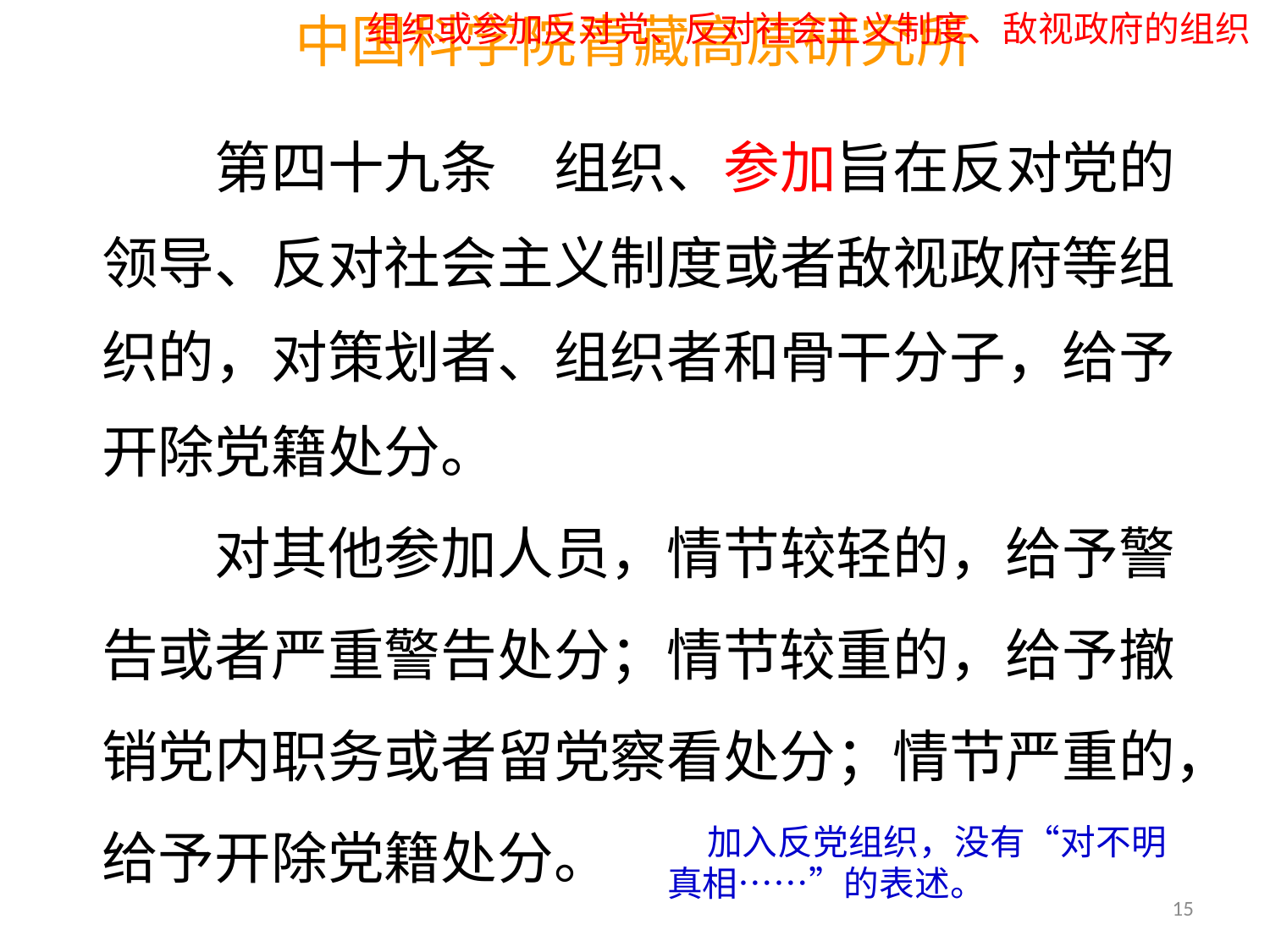

组织或参加反对党、反对社会主义制度、敌视政府的组织
　　第四十九条　组织、参加旨在反对党的领导、反对社会主义制度或者敌视政府等组织的，对策划者、组织者和骨干分子，给予开除党籍处分。
　　对其他参加人员，情节较轻的，给予警告或者严重警告处分；情节较重的，给予撤销党内职务或者留党察看处分；情节严重的，给予开除党籍处分。
    加入反党组织，没有“对不明真相……”的表述。
15